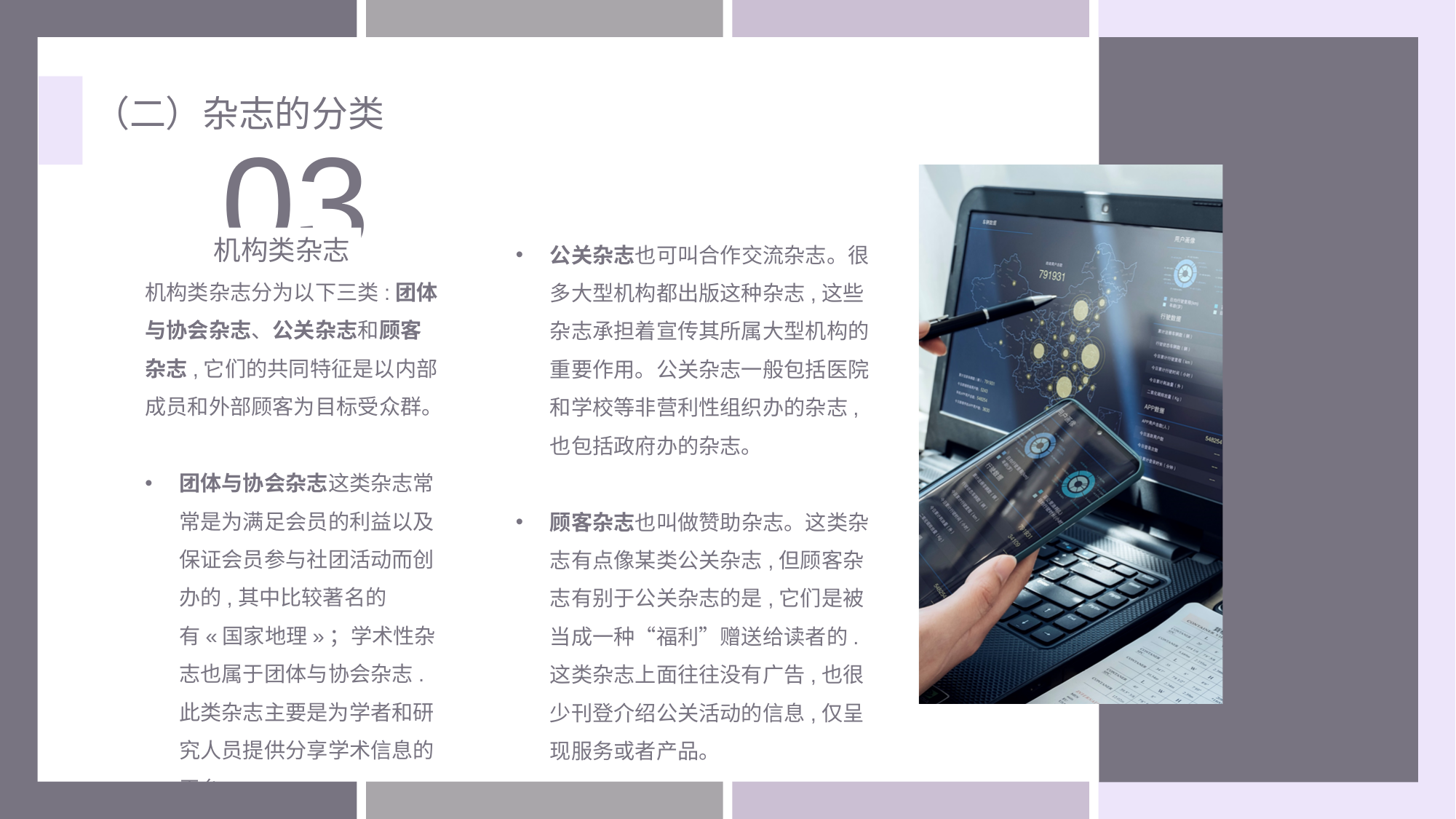

（二）杂志的分类
03
机构类杂志
机构类杂志分为以下三类:团体与协会杂志、公关杂志和顾客杂志,它们的共同特征是以内部成员和外部顾客为目标受众群。

团体与协会杂志这类杂志常常是为满足会员的利益以及保证会员参与社团活动而创办的,其中比较著名的有«国家地理»；学术性杂志也属于团体与协会杂志.此类杂志主要是为学者和研究人员提供分享学术信息的平台。

公关杂志也可叫合作交流杂志。很多大型机构都出版这种杂志,这些杂志承担着宣传其所属大型机构的重要作用。公关杂志一般包括医院和学校等非营利性组织办的杂志,也包括政府办的杂志。

顾客杂志也叫做赞助杂志。这类杂志有点像某类公关杂志,但顾客杂志有别于公关杂志的是,它们是被当成一种“福利”赠送给读者的.这类杂志上面往往没有广告,也很少刊登介绍公关活动的信息,仅呈现服务或者产品。